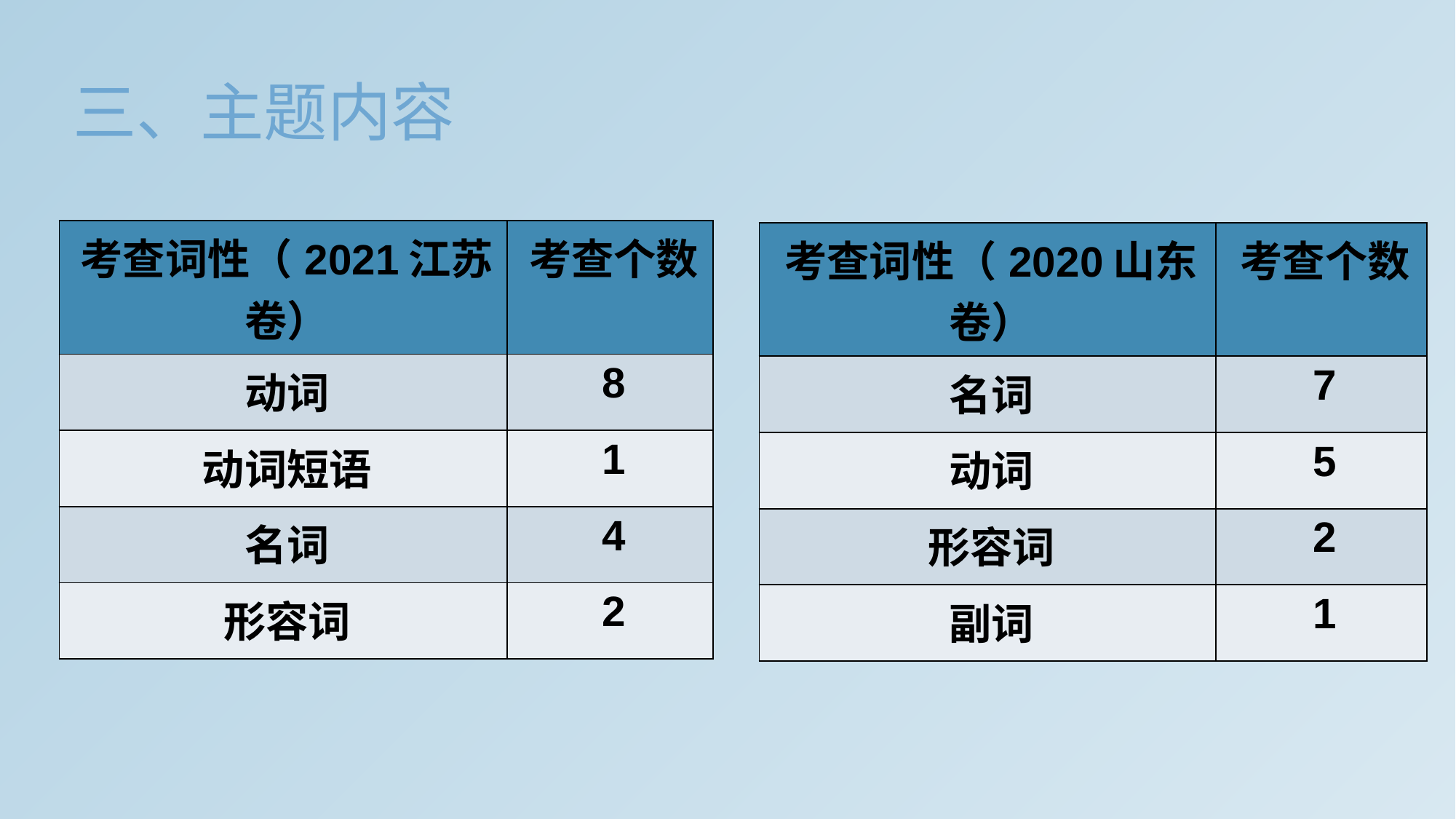

三、主题内容
| 考查词性（2021江苏卷） | 考查个数 |
| --- | --- |
| 动词 | 8 |
| 动词短语 | 1 |
| 名词 | 4 |
| 形容词 | 2 |
| 考查词性（2020山东卷） | 考查个数 |
| --- | --- |
| 名词 | 7 |
| 动词 | 5 |
| 形容词 | 2 |
| 副词 | 1 |